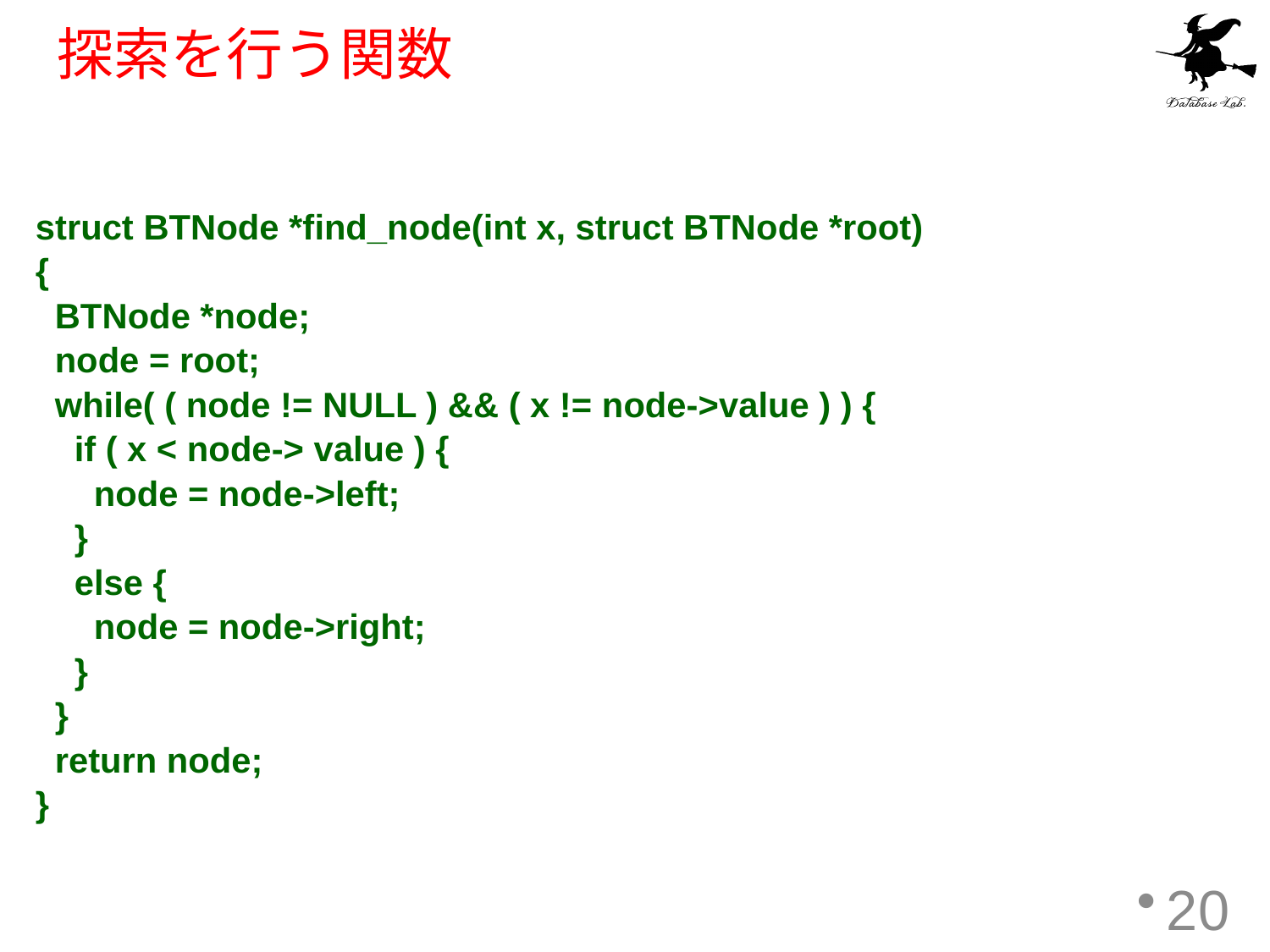

# 探索を行う関数
struct BTNode *find_node(int x, struct BTNode *root)
{
  BTNode *node;
  node = root;
  while( ( node != NULL ) && ( x != node->value ) ) {
    if ( x < node-> value ) {
      node = node->left;
    }
    else {
      node = node->right;
    }
  }
  return node;
}
20